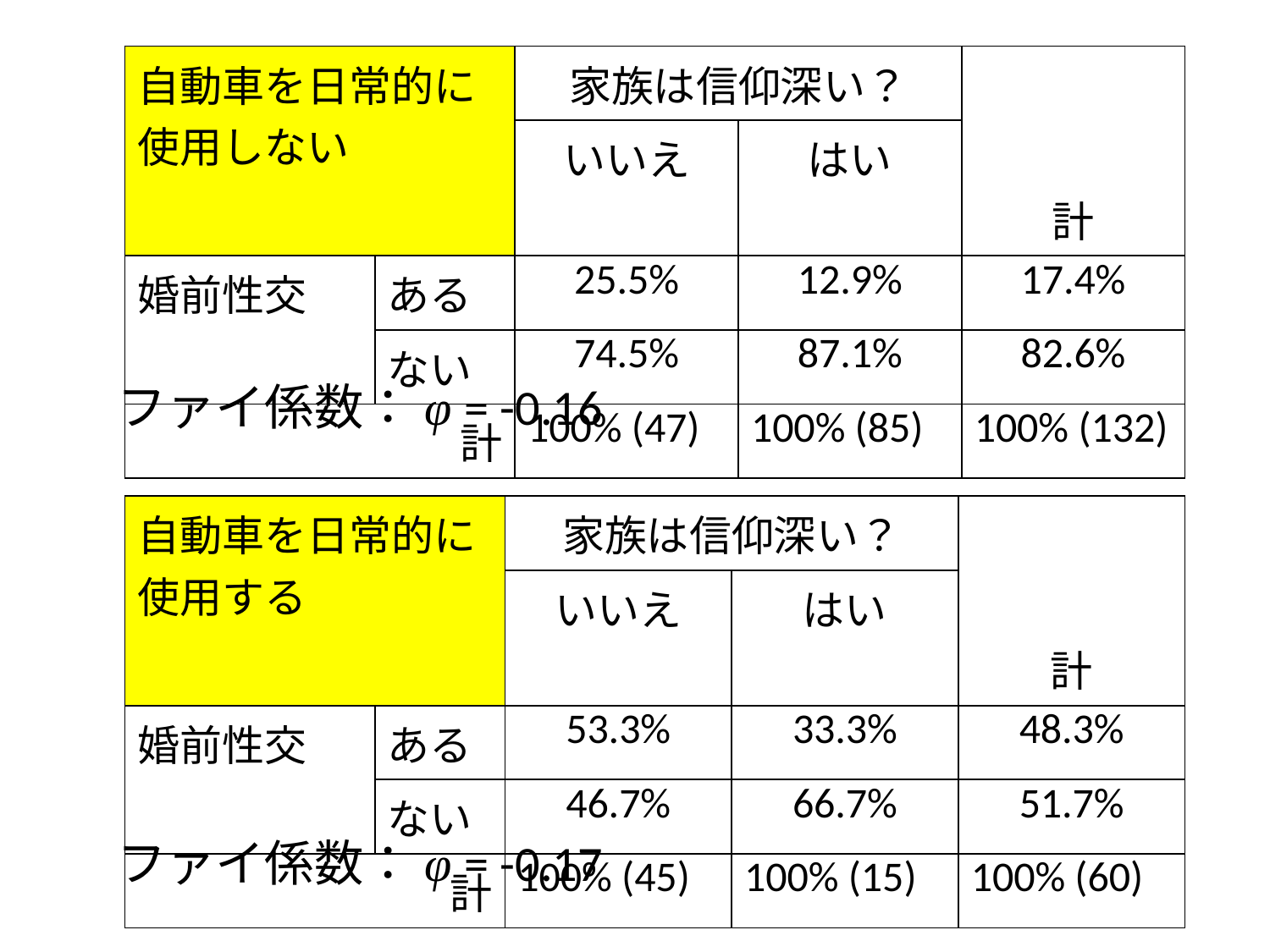

| 自動車を日常的に使用しない |  | 家族は信仰深い？ |  | 計 |
| --- | --- | --- | --- | --- |
|  |  | いいえ | はい |  |
| 婚前性交 | ある | 25.5% | 12.9% | 17.4% |
|  | ない | 74.5% | 87.1% | 82.6% |
| 計 |  | 100% (47) | 100% (85) | 100% (132) |
ファイ係数：φ = -0.16
| 自動車を日常的に使用する |  | 家族は信仰深い？ |  | 計 |
| --- | --- | --- | --- | --- |
|  |  | いいえ | はい |  |
| 婚前性交 | ある | 53.3% | 33.3% | 48.3% |
|  | ない | 46.7% | 66.7% | 51.7% |
| 計 |  | 100% (45) | 100% (15) | 100% (60) |
ファイ係数：φ = -0.17